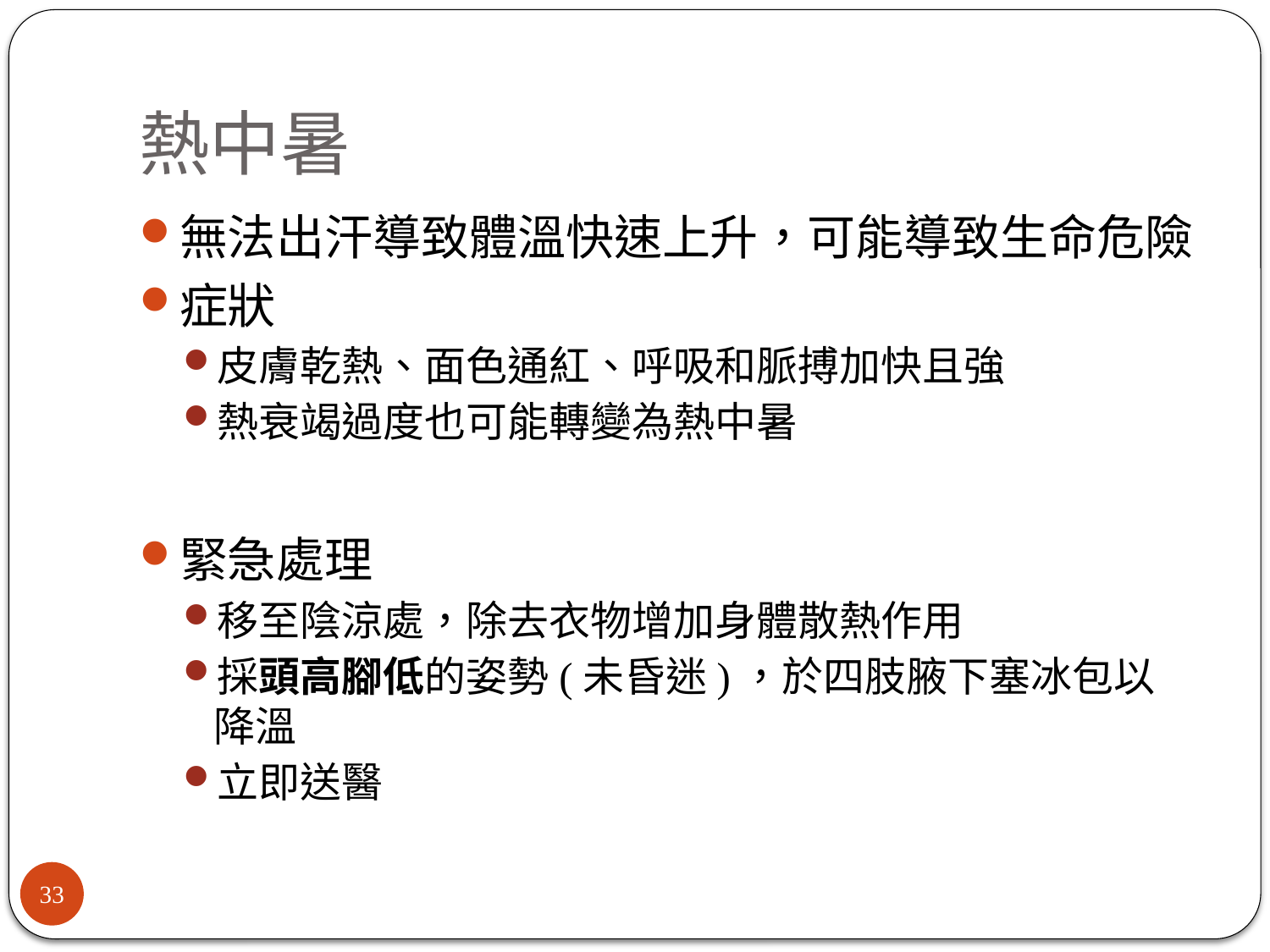

# 熱中暑
無法出汗導致體溫快速上升，可能導致生命危險
症狀
皮膚乾熱、面色通紅、呼吸和脈搏加快且強
熱衰竭過度也可能轉變為熱中暑

緊急處理
移至陰涼處，除去衣物增加身體散熱作用
採頭高腳低的姿勢(未昏迷)，於四肢腋下塞冰包以降溫
立即送醫
33